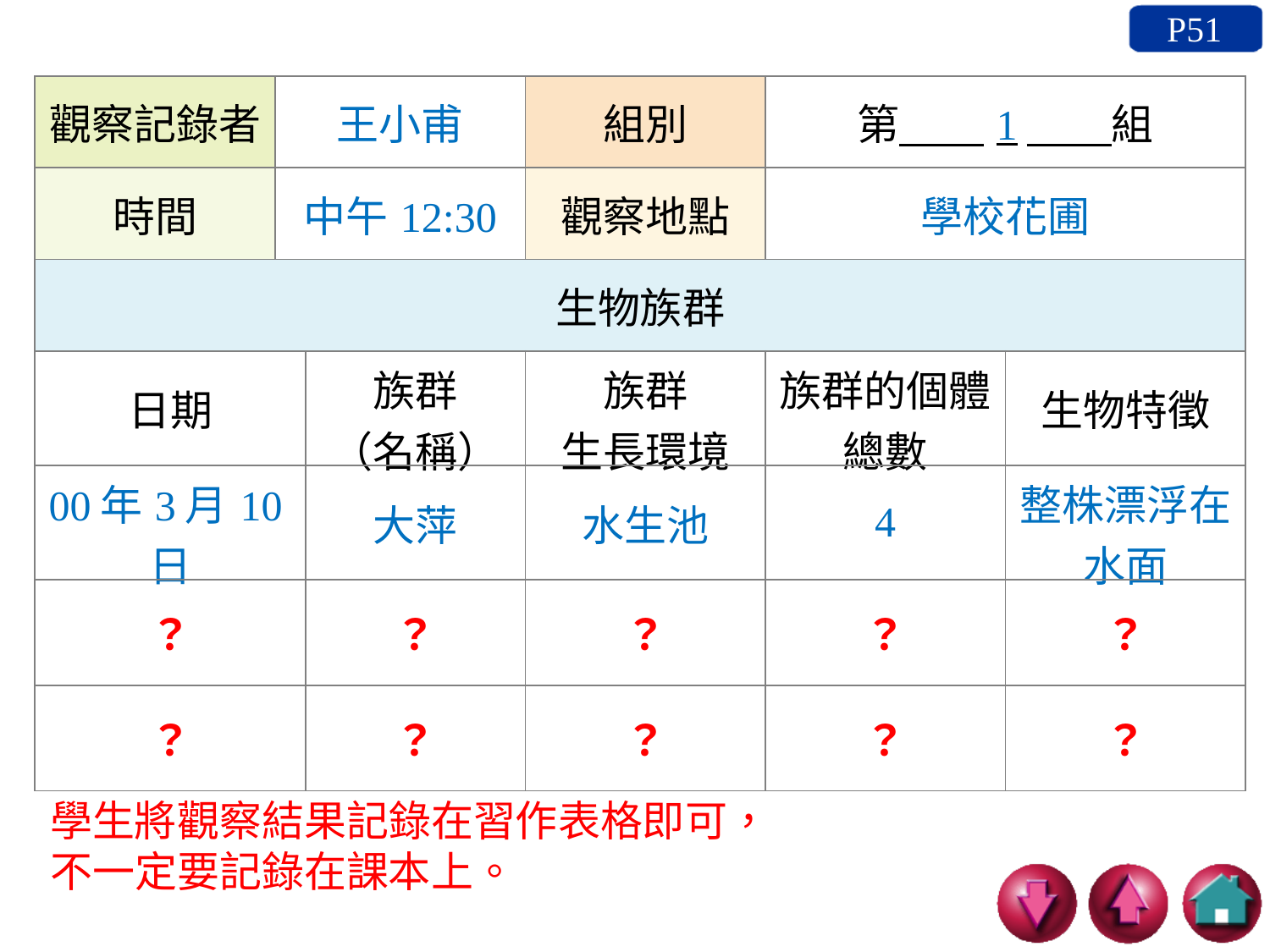

P51
| 觀察記錄者 | 王小甫 |  | 組別 | 第　　1　　組 |  |
| --- | --- | --- | --- | --- | --- |
| 時間 | 中午12:30 |  | 觀察地點 | 學校花圃 |  |
| 生物族群 |  |  |  |  |  |
| 日期 | 族群（名稱） | 族群 （名稱） | 族群 生長環境 | 族群的個體 總數 | 生物特徵 |
| 00年3月10日 | 大萍 | 大萍 | 水生池 | 4 | 整株漂浮在水面 |
| ？ | ？ | ？ | ？ | ？ | ？ |
| ？ | ？ | ？ | ？ | ？ | ？ |
學生將觀察結果記錄在習作表格即可，不一定要記錄在課本上。